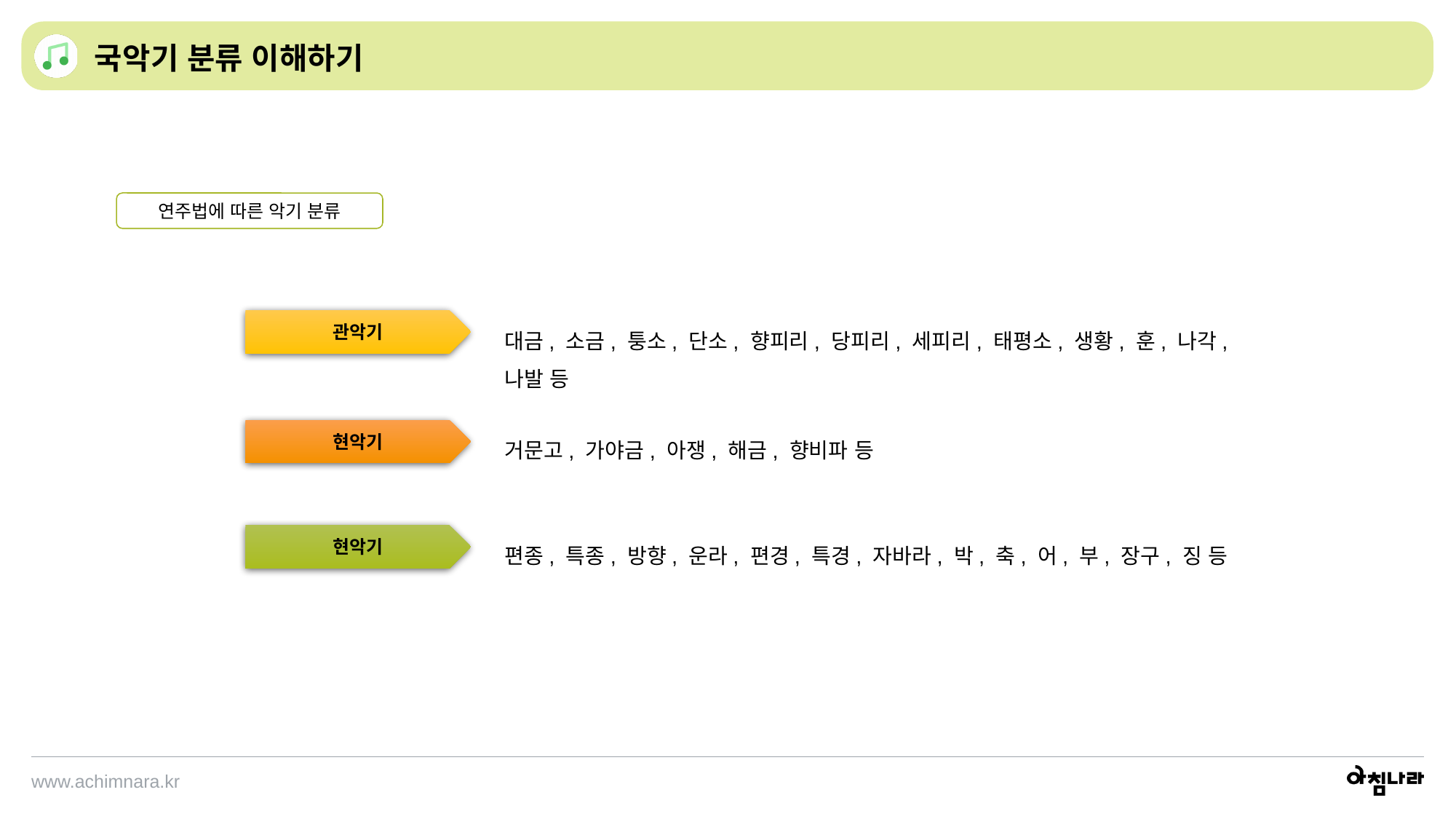

국악기 분류 이해하기
연주법에 따른 악기 분류
대금, 소금, 퉁소, 단소, 향피리, 당피리, 세피리, 태평소, 생황, 훈, 나각, 나발 등

관악기
거문고, 가야금, 아쟁, 해금, 향비파 등

현악기
편종, 특종, 방향, 운라, 편경, 특경, 자바라, 박, 축, 어, 부, 장구, 징 등

현악기